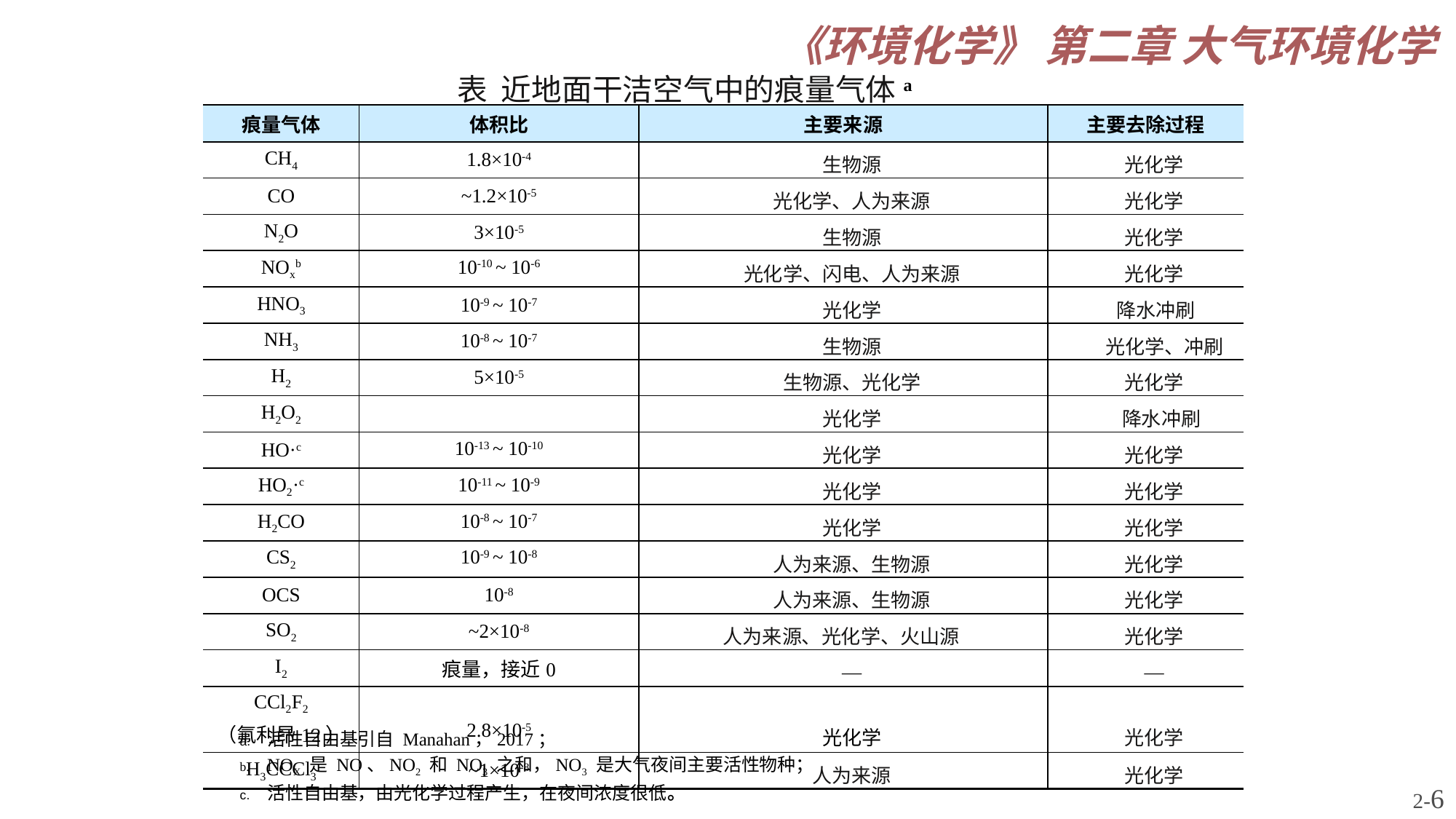

表  近地面干洁空气中的痕量气体a
| 痕量气体 | 体积比 | 主要来源 | 主要去除过程 |
| --- | --- | --- | --- |
| CH4 | 1.8×10-4 | 生物源 | 光化学 |
| CO | ~1.2×10-5 | 光化学、人为来源 | 光化学 |
| N2O | 3×10-5 | 生物源 | 光化学 |
| NOxb | 10-10 ~ 10-6 | 光化学、闪电、人为来源 | 光化学 |
| HNO3 | 10-9 ~ 10-7 | 光化学 | 降水冲刷 |
| NH3 | 10-8 ~ 10-7 | 生物源 | 光化学、冲刷 |
| H2 | 5×10-5 | 生物源、光化学 | 光化学 |
| H2O2 |  | 光化学 | 降水冲刷 |
| HO·c | 10-13 ~ 10-10 | 光化学 | 光化学 |
| HO2·c | 10-11 ~ 10-9 | 光化学 | 光化学 |
| H2CO | 10-8 ~ 10-7 | 光化学 | 光化学 |
| CS2 | 10-9 ~ 10-8 | 人为来源、生物源 | 光化学 |
| OCS | 10-8 | 人为来源、生物源 | 光化学 |
| SO2 | ~2×10-8 | 人为来源、光化学、火山源 | 光化学 |
| I2 | 痕量，接近0 | — | — |
| CCl2F2 （氟利昂12） | 2.8×10-5 | 光化学 | 光化学 |
| H3CCCl3 | ~1×10-8 | 人为来源 | 光化学 |
活性自由基引自 Manahan，2017；
NOX 是 NO、NO2 和 NO3 之和，NO3 是大气夜间主要活性物种；
活性自由基，由光化学过程产生，在夜间浓度很低。
2-6